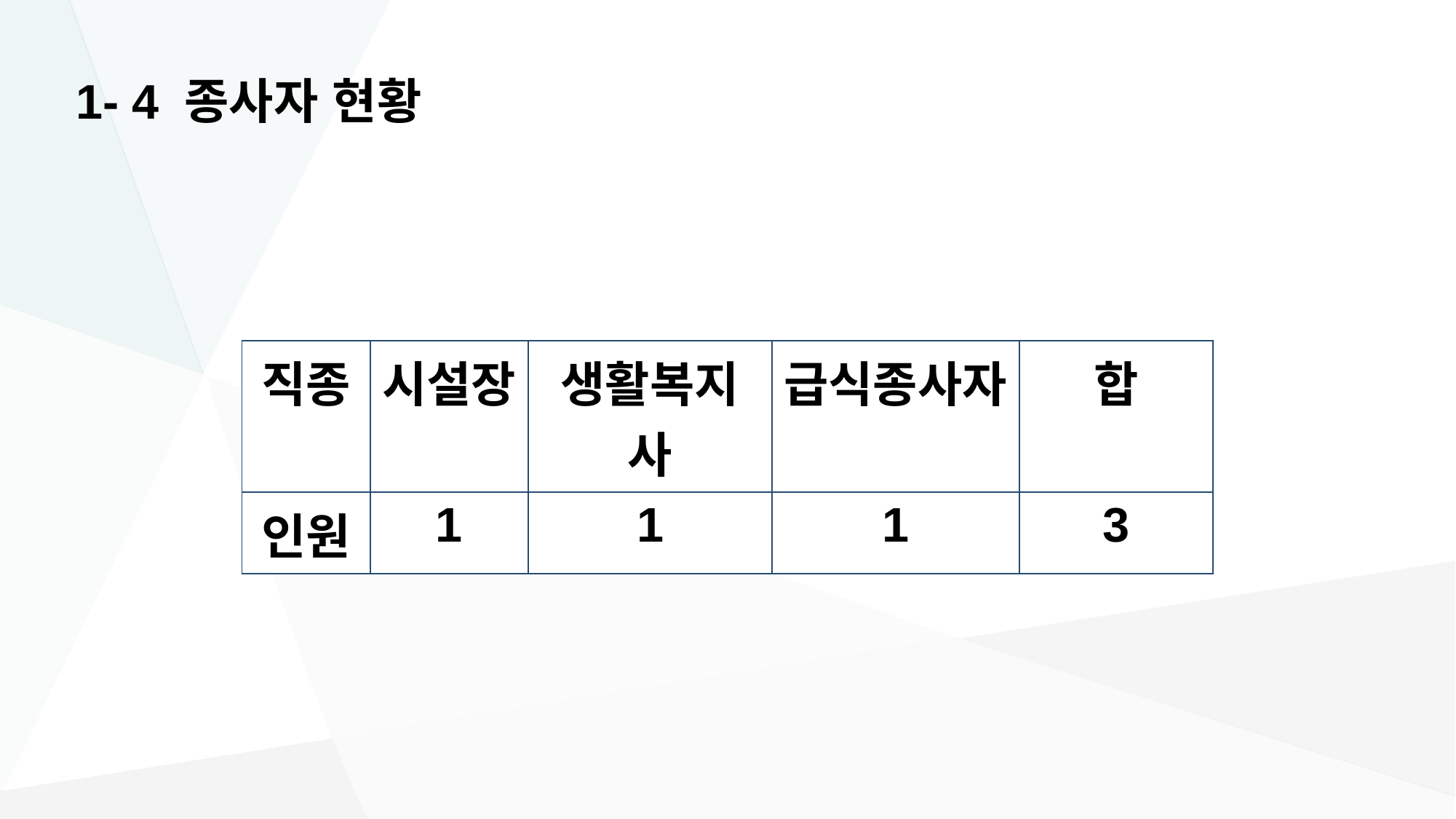

# 1- 4 종사자 현황

| 직종 | 시설장 | 생활복지사 | 급식종사자 | 합 |
| --- | --- | --- | --- | --- |
| 인원 | 1 | 1 | 1 | 3 |